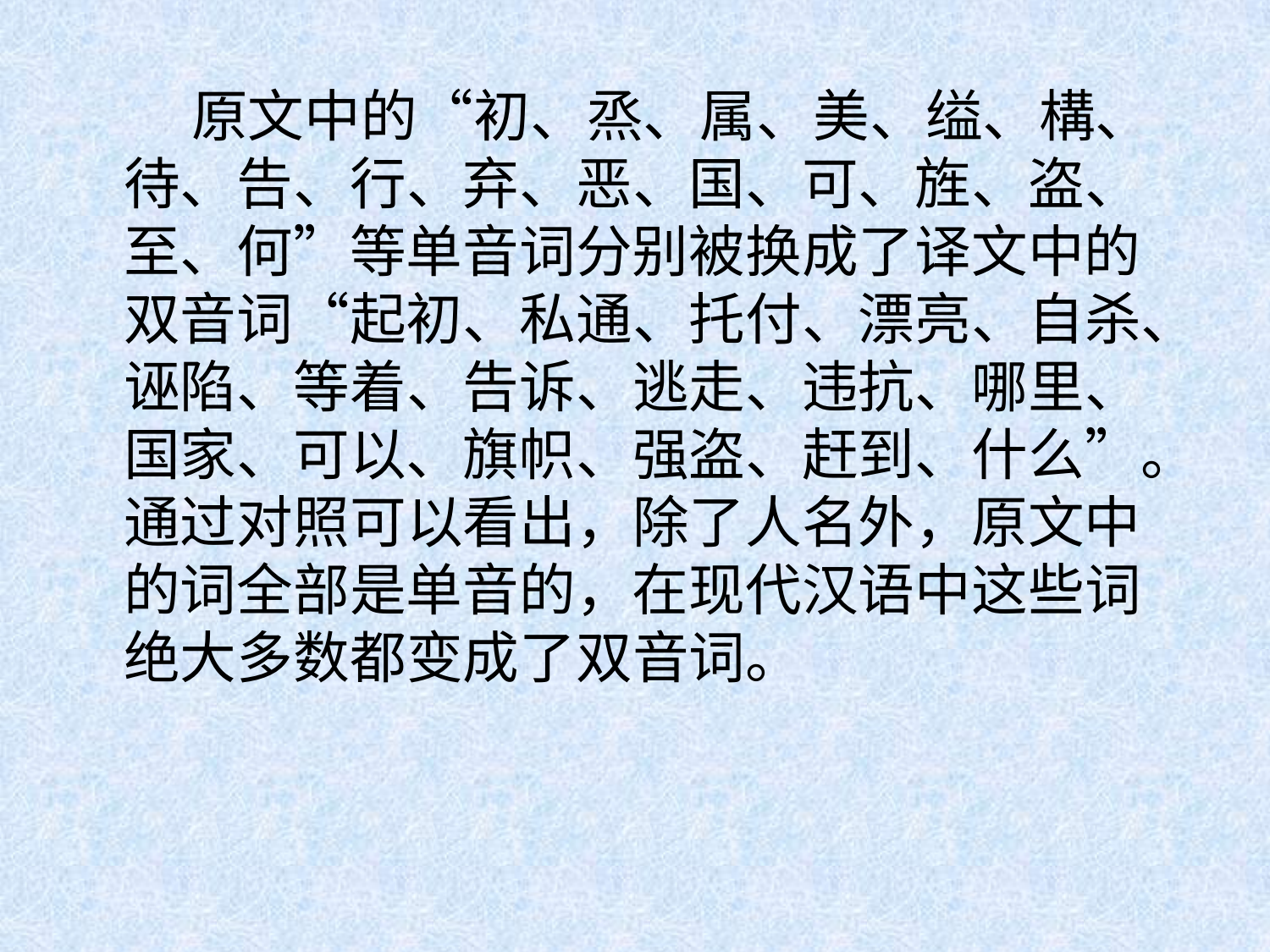

原文中的“初、烝、属、美、缢、構、待、告、行、弃、恶、国、可、旌、盗、至、何”等单音词分别被换成了译文中的双音词“起初、私通、托付、漂亮、自杀、诬陷、等着、告诉、逃走、违抗、哪里、国家、可以、旗帜、强盗、赶到、什么”。通过对照可以看出，除了人名外，原文中的词全部是单音的，在现代汉语中这些词绝大多数都变成了双音词。